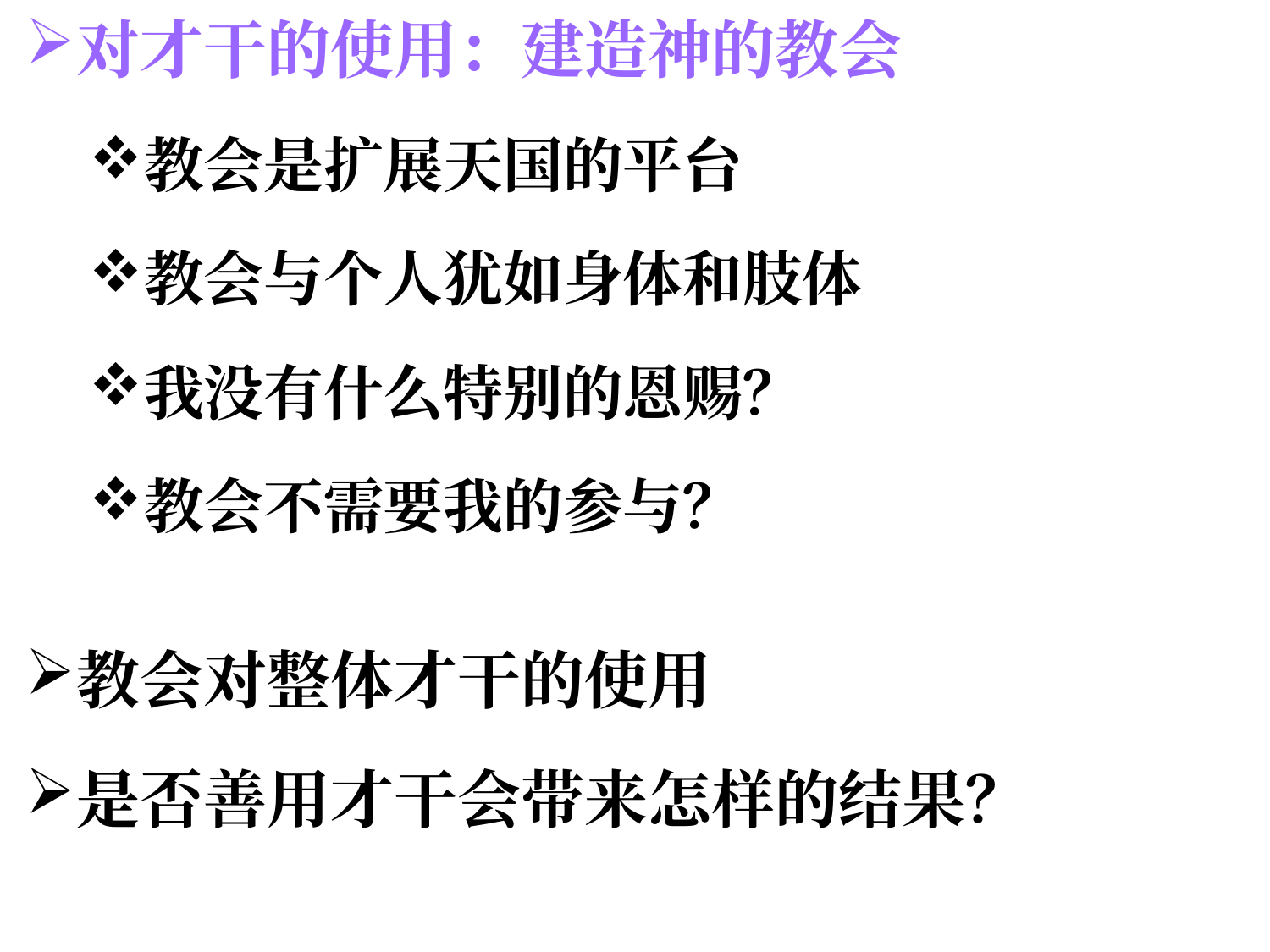

对才干的使用：建造神的教会

教会是扩展天国的平台

教会与个人犹如身体和肢体

我没有什么特别的恩赐？

教会不需要我的参与？

教会对整体才干的使用

是否善用才干会带来怎样的结果？